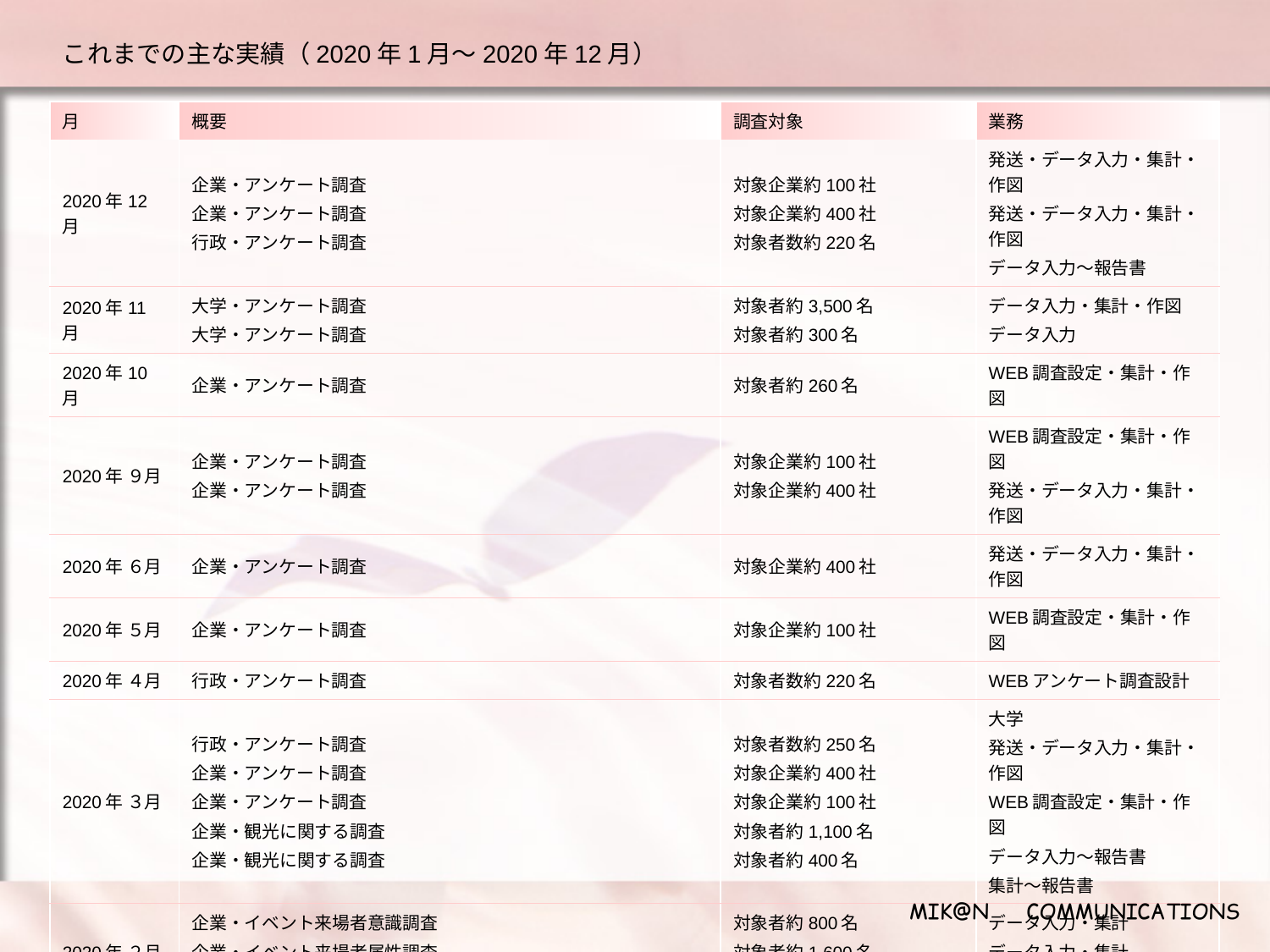

# これまでの主な実績（2020年1月～2020年12月）
| 月 | 概要 | 調査対象 | 業務 |
| --- | --- | --- | --- |
| 2020年12月 | 企業・アンケート調査 企業・アンケート調査 行政・アンケート調査 | 対象企業約100社 対象企業約400社 対象者数約220名 | 発送・データ入力・集計・作図 発送・データ入力・集計・作図 データ入力～報告書 |
| 2020年11月 | 大学・アンケート調査 大学・アンケート調査 | 対象者約3,500名 対象者約300名 | データ入力・集計・作図 データ入力 |
| 2020年10月 | 企業・アンケート調査 | 対象者約260名 | WEB調査設定・集計・作図 |
| 2020年 ９月 | 企業・アンケート調査 企業・アンケート調査 | 対象企業約100社 対象企業約400社 | WEB調査設定・集計・作図 発送・データ入力・集計・作図 |
| 2020年 ６月 | 企業・アンケート調査 | 対象企業約400社 | 発送・データ入力・集計・作図 |
| 2020年 ５月 | 企業・アンケート調査 | 対象企業約100社 | WEB調査設定・集計・作図 |
| 2020年 ４月 | 行政・アンケート調査 | 対象者数約220名 | WEBアンケート調査設計 |
| 2020年 ３月 | 行政・アンケート調査 企業・アンケート調査 企業・アンケート調査 企業・観光に関する調査 企業・観光に関する調査 | 対象者数約250名 対象企業約400社 対象企業約100社 対象者約1,100名 対象者約400名 | 大学 発送・データ入力・集計・作図 WEB調査設定・集計・作図 データ入力～報告書 集計～報告書 |
| 2020年 ２月 | 企業・イベント来場者意識調査 企業・イベント来場者属性調査 企業・イベント来場者意識調査 | 対象者約800名 対象者約1,600名 対象者約200名 | データ入力・集計 データ入力・集計 データ入力～報告書 |
| 2020年 １月 | 大学・アンケート調査 | 対象者約60名 | データ入力 |
| 長崎県に特化したインターネットリサーチサイト　リサチャン　Research＠Nagasaki　（リサチャンアットナガサキ）を 活用して、さまざまな調査を実施 ※調査については、リサチャン　ホームページ　（https://researchan.jp ）をご覧ください |  |  |  |

MIK@N 　COMMUNICATIONS